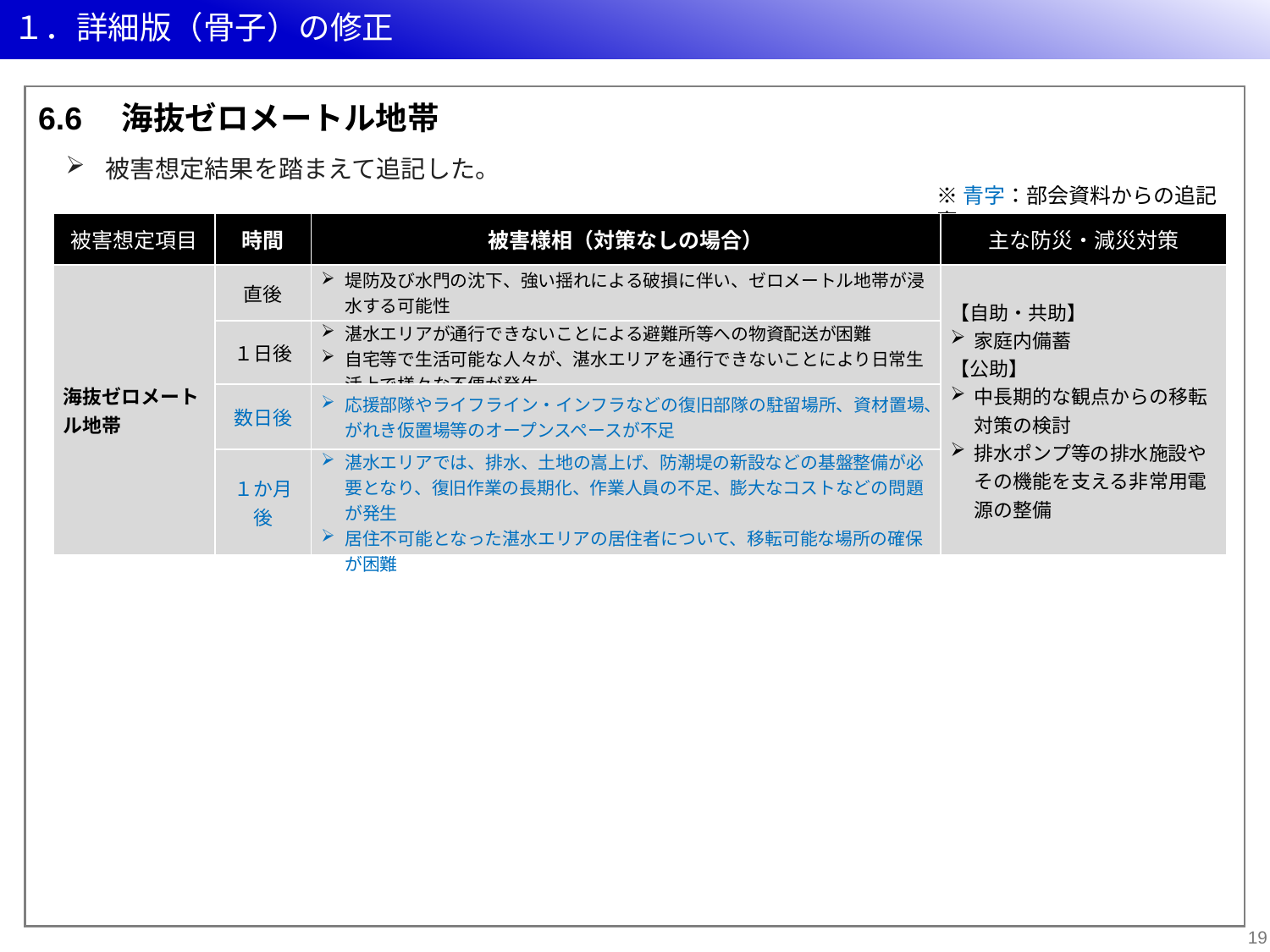

# １．詳細版（骨子）の修正
6.6　海抜ゼロメートル地帯
被害想定結果を踏まえて追記した。
※青字：部会資料からの追記案
| 被害想定項目 | 時間 | 被害様相（対策なしの場合） | 主な防災・減災対策 |
| --- | --- | --- | --- |
| 海抜ゼロメートル地帯 | 直後 | 堤防及び水門の沈下、強い揺れによる破損に伴い、ゼロメートル地帯が浸水する可能性 | 【自助・共助】 家庭内備蓄 【公助】 中長期的な観点からの移転対策の検討 排水ポンプ等の排水施設やその機能を支える非常用電源の整備 |
|  | １日後 | 湛水エリアが通行できないことによる避難所等への物資配送が困難　 自宅等で生活可能な人々が、湛水エリアを通行できないことにより日常生活上で様々な不便が発生 |  |
|  | 数日後 | 応援部隊やライフライン・インフラなどの復旧部隊の駐留場所、資材置場、がれき仮置場等のオープンスペースが不足 |  |
|  | １か月後 | 湛水エリアでは、排水、土地の嵩上げ、防潮堤の新設などの基盤整備が必要となり、復旧作業の長期化、作業人員の不足、膨大なコストなどの問題が発生 居住不可能となった湛水エリアの居住者について、移転可能な場所の確保が困難 |  |
19